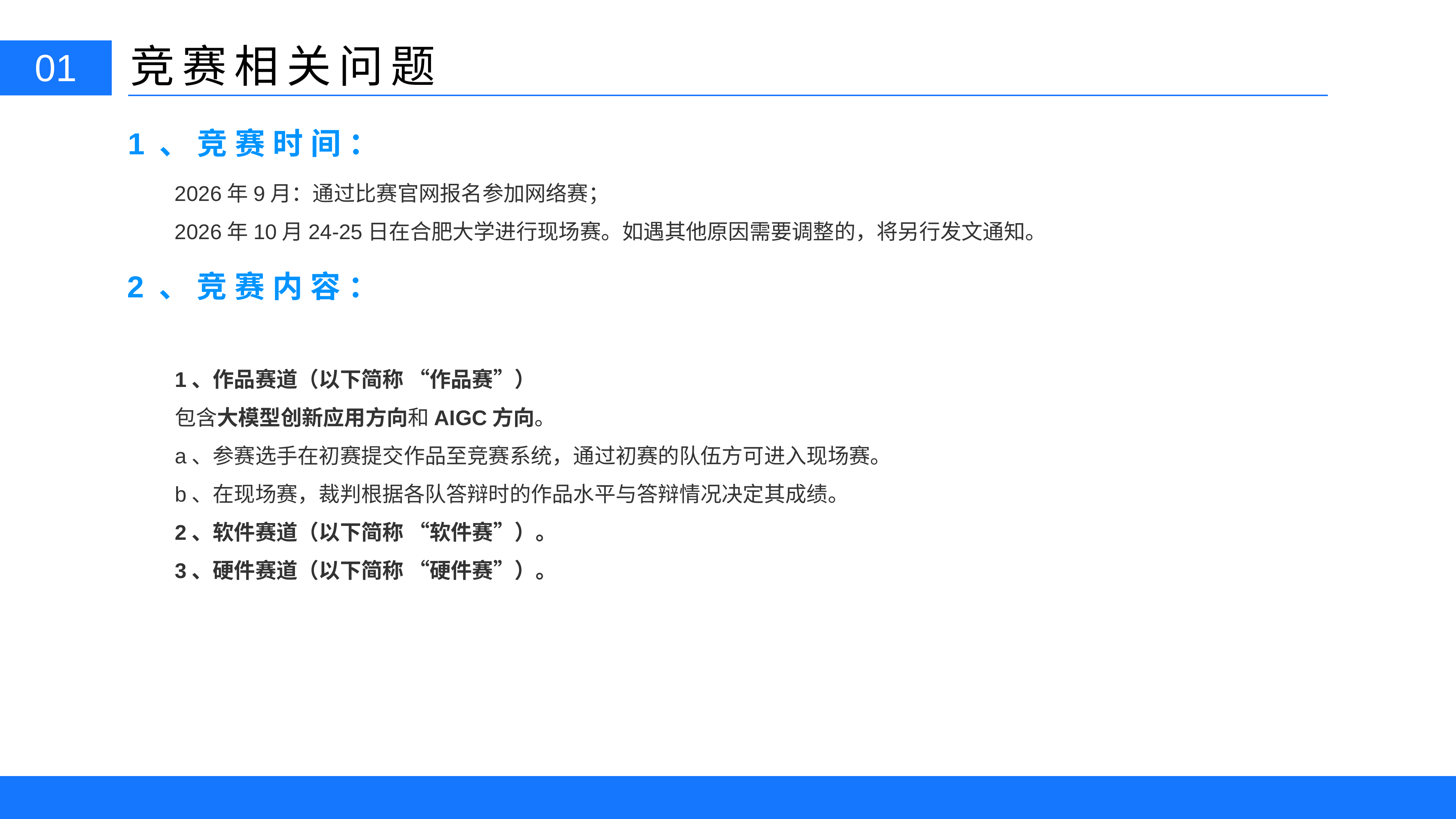

竞赛相关问题
01
1、竞赛时间：
2026年9月：通过比赛官网报名参加网络赛；
2026年10月24-25日在合肥大学进行现场赛。如遇其他原因需要调整的，将另行发文通知。
2、竞赛内容：
1、作品赛道（以下简称 “作品赛”）
包含大模型创新应用方向和AIGC方向。
a、参赛选手在初赛提交作品至竞赛系统，通过初赛的队伍方可进入现场赛。
b、在现场赛，裁判根据各队答辩时的作品水平与答辩情况决定其成绩。
2、软件赛道（以下简称 “软件赛”）。
3、硬件赛道（以下简称 “硬件赛”）。